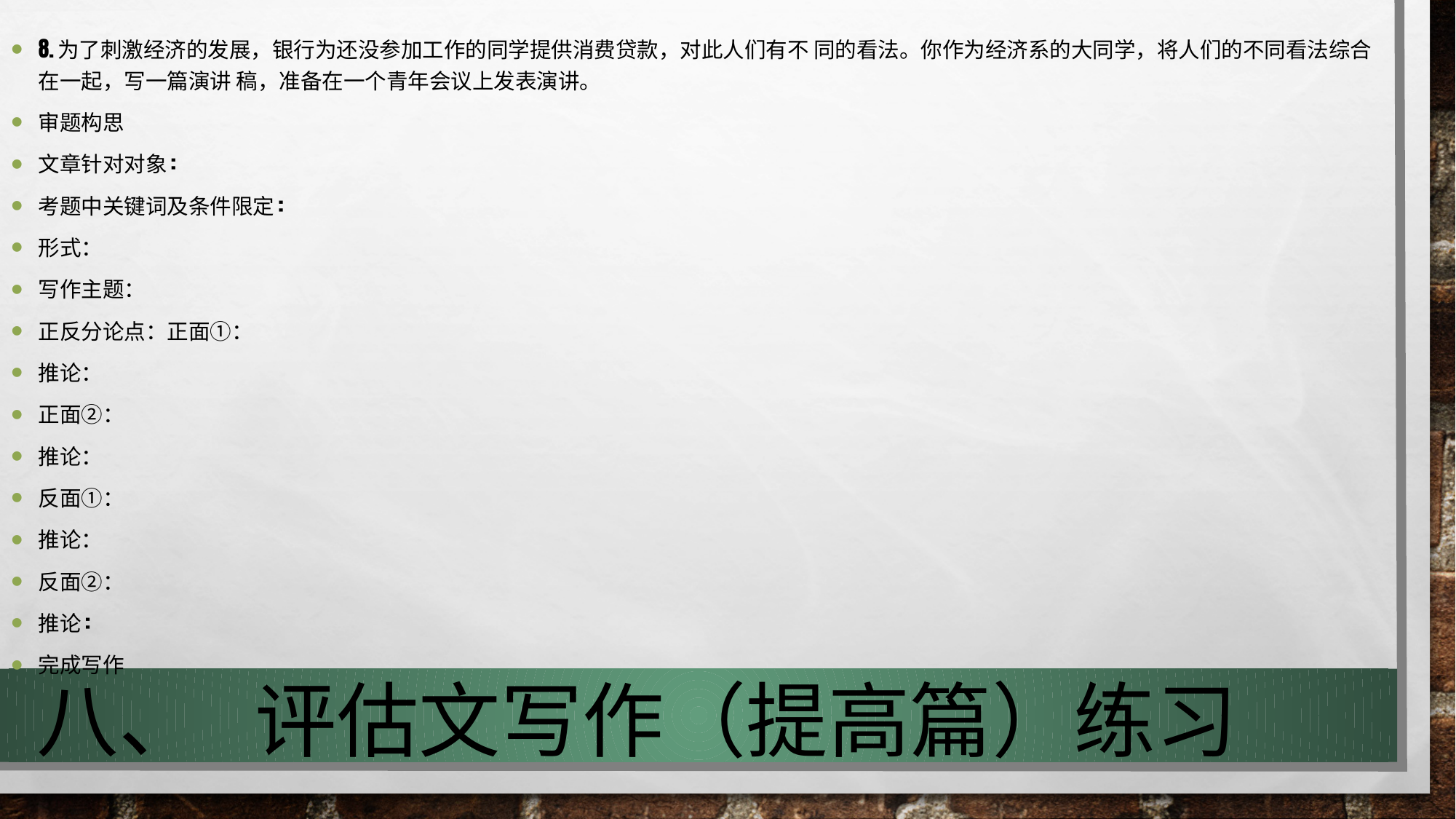

8.为了刺激经济的发展，银行为还没参加工作的同学提供消费贷款，对此人们有不 同的看法。你作为经济系的大同学，将人们的不同看法综合在一起，写一篇演讲 稿，准备在一个青年会议上发表演讲。
审题构思
文章针对对象:
考题中关键词及条件限定:
形式：
写作主题：
正反分论点：正面①：
推论：
正面②：
推论：
反面①：
推论：
反面②：
推论:
完成写作
# 八、	评估文写作（提高篇）练习